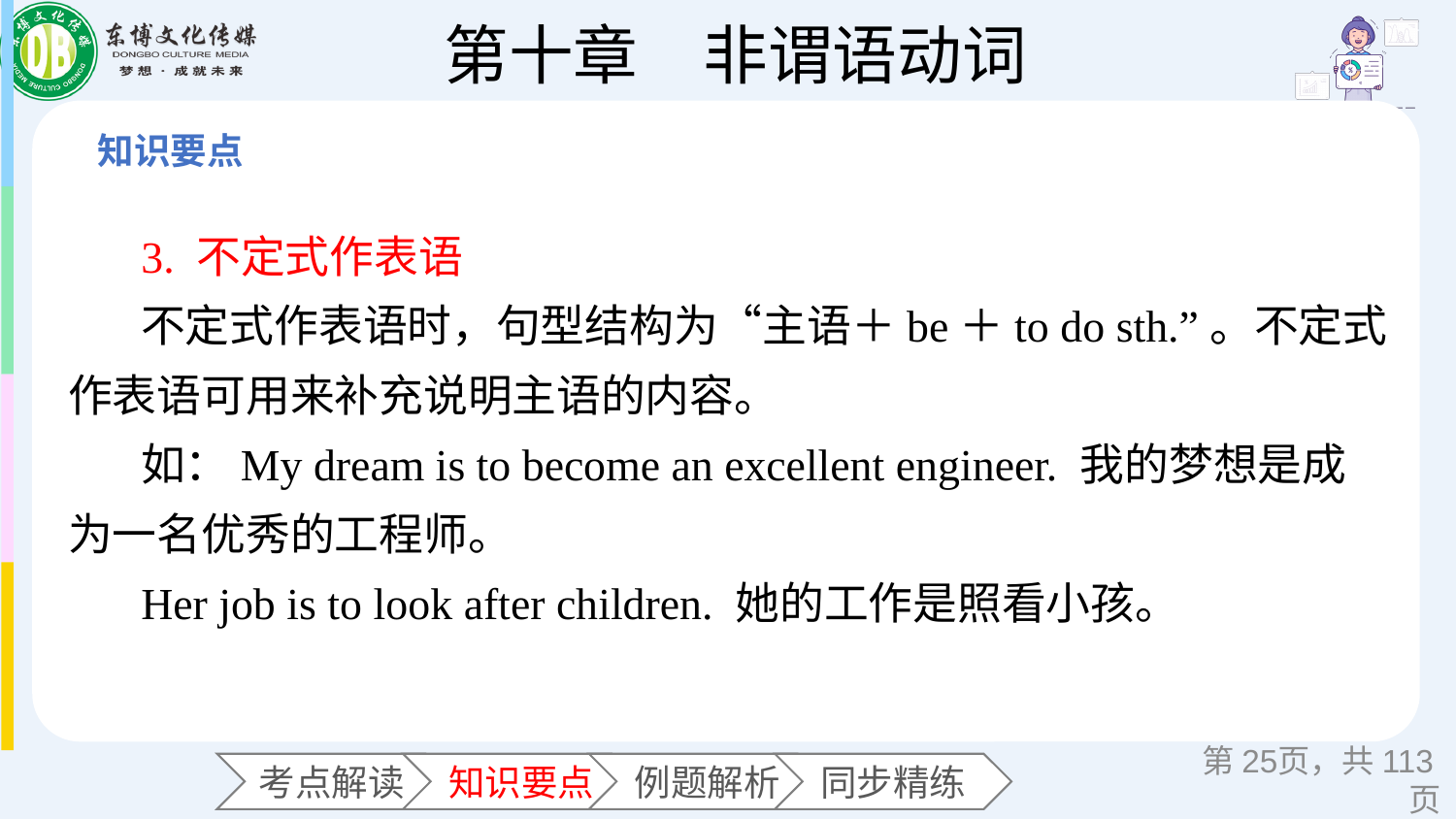

3. 不定式作表语
不定式作表语时，句型结构为“主语＋be＋to do sth.”。不定式作表语可用来补充说明主语的内容。
如：My dream is to become an excellent engineer. 我的梦想是成为一名优秀的工程师。
Her job is to look after children. 她的工作是照看小孩。
第25页，共113页